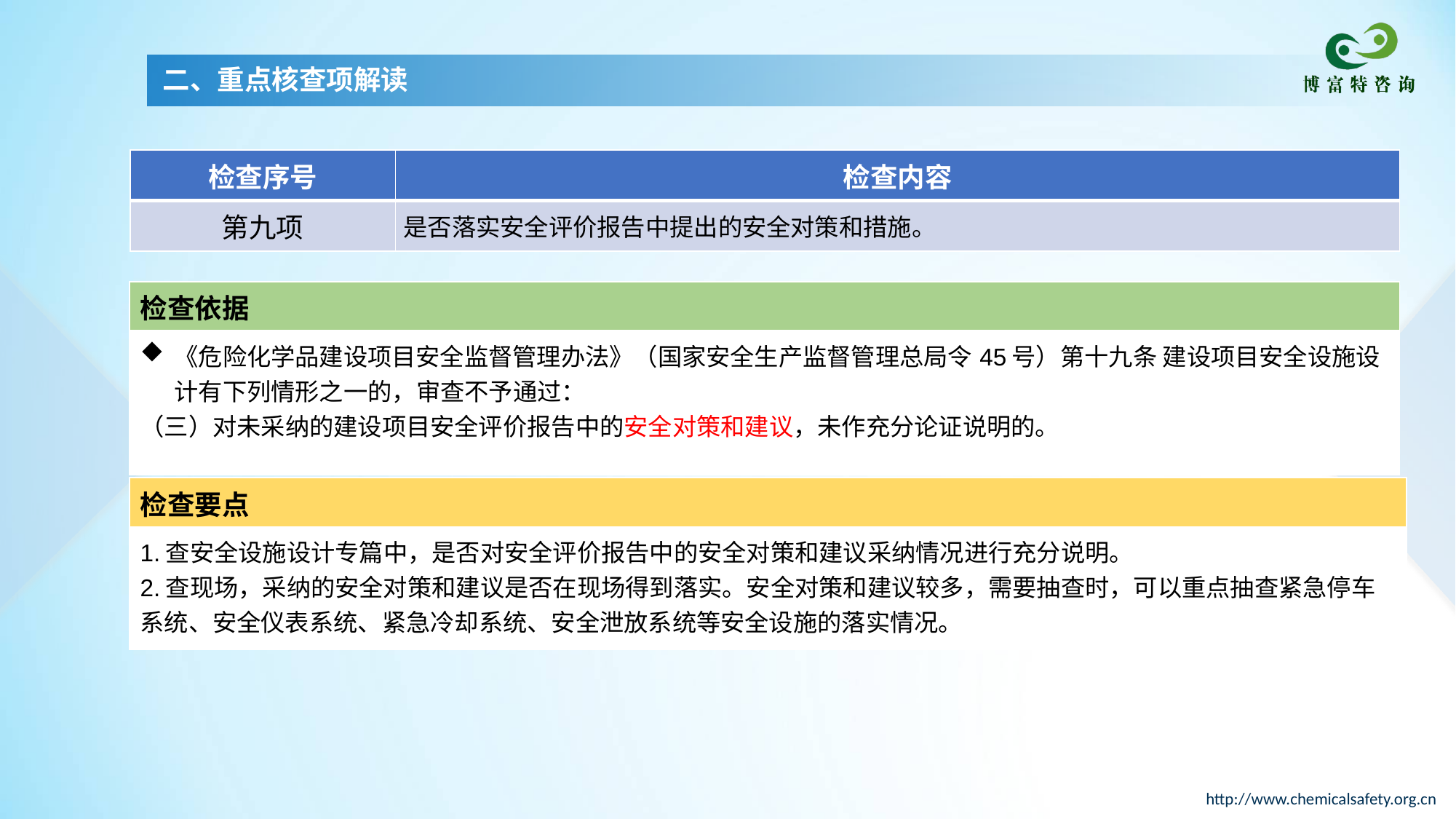

二、重点核查项解读

| 检查序号 | 检查内容 |
| --- | --- |
| 第九项 | 是否落实安全评价报告中提出的安全对策和措施。 |
| 检查依据 |
| --- |
| 《危险化学品建设项目安全监督管理办法》（国家安全生产监督管理总局令45号）第十九条 建设项目安全设施设计有下列情形之一的，审查不予通过： （三）对未采纳的建设项目安全评价报告中的安全对策和建议，未作充分论证说明的。 |
| 检查要点 |
| --- |
| 1.查安全设施设计专篇中，是否对安全评价报告中的安全对策和建议采纳情况进行充分说明。 2.查现场，采纳的安全对策和建议是否在现场得到落实。安全对策和建议较多，需要抽查时，可以重点抽查紧急停车系统、安全仪表系统、紧急冷却系统、安全泄放系统等安全设施的落实情况。 |